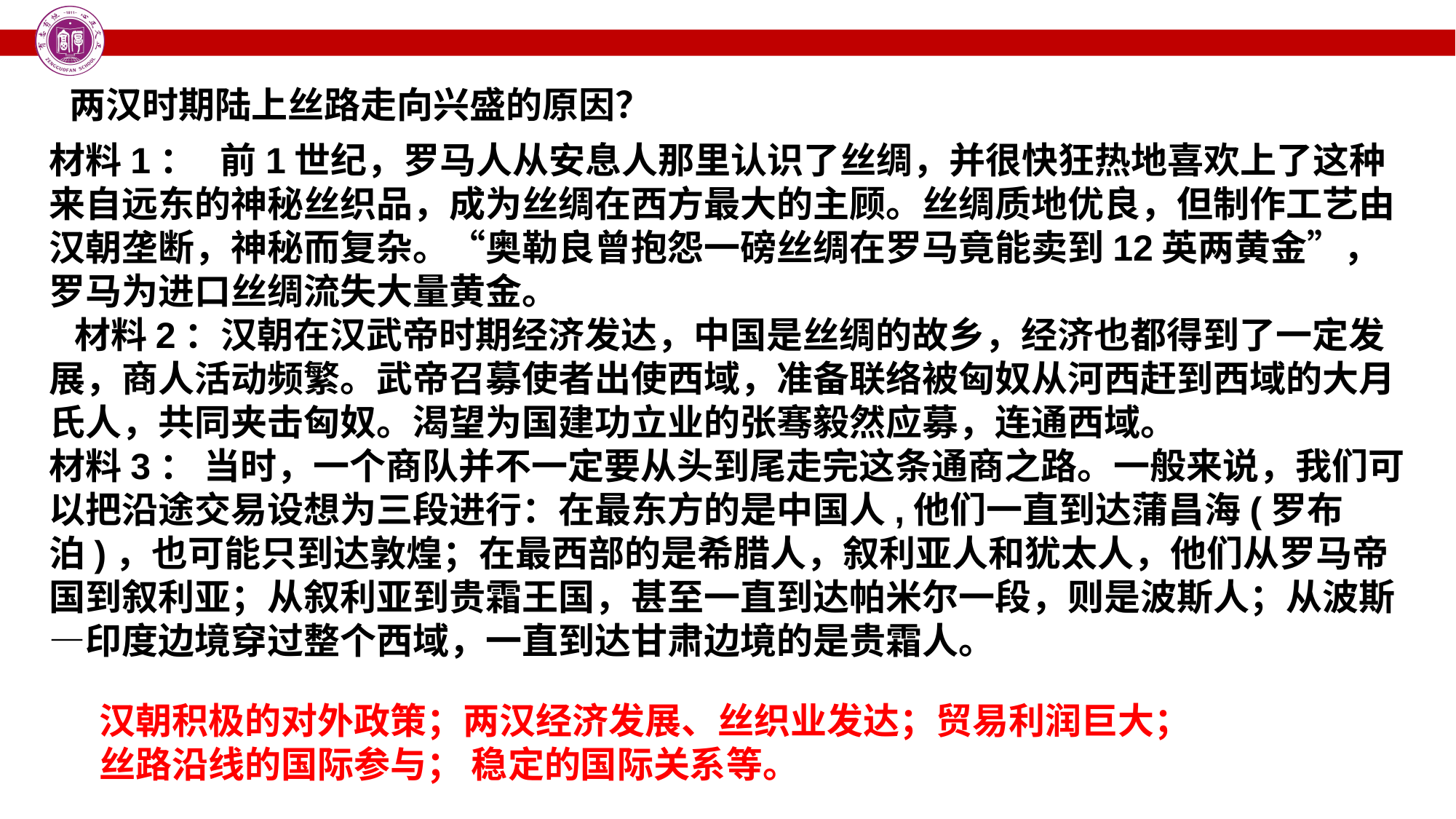

两汉时期陆上丝路走向兴盛的原因？
材料1：   前1世纪，罗马人从安息人那里认识了丝绸，并很快狂热地喜欢上了这种来自远东的神秘丝织品，成为丝绸在西方最大的主顾。丝绸质地优良，但制作工艺由汉朝垄断，神秘而复杂。“奥勒良曾抱怨一磅丝绸在罗马竟能卖到12英两黄金”，罗马为进口丝绸流失大量黄金。
  材料2：汉朝在汉武帝时期经济发达，中国是丝绸的故乡，经济也都得到了一定发展，商人活动频繁。武帝召募使者出使西域，准备联络被匈奴从河西赶到西域的大月氏人，共同夹击匈奴。渴望为国建功立业的张骞毅然应募，连通西域。
材料3： 当时，一个商队并不一定要从头到尾走完这条通商之路。一般来说，我们可以把沿途交易设想为三段进行：在最东方的是中国人,他们一直到达蒲昌海(罗布泊)，也可能只到达敦煌；在最西部的是希腊人，叙利亚人和犹太人，他们从罗马帝国到叙利亚；从叙利亚到贵霜王国，甚至一直到达帕米尔一段，则是波斯人；从波斯—印度边境穿过整个西域，一直到达甘肃边境的是贵霜人。
汉朝积极的对外政策；两汉经济发展、丝织业发达；贸易利润巨大；丝路沿线的国际参与； 稳定的国际关系等。